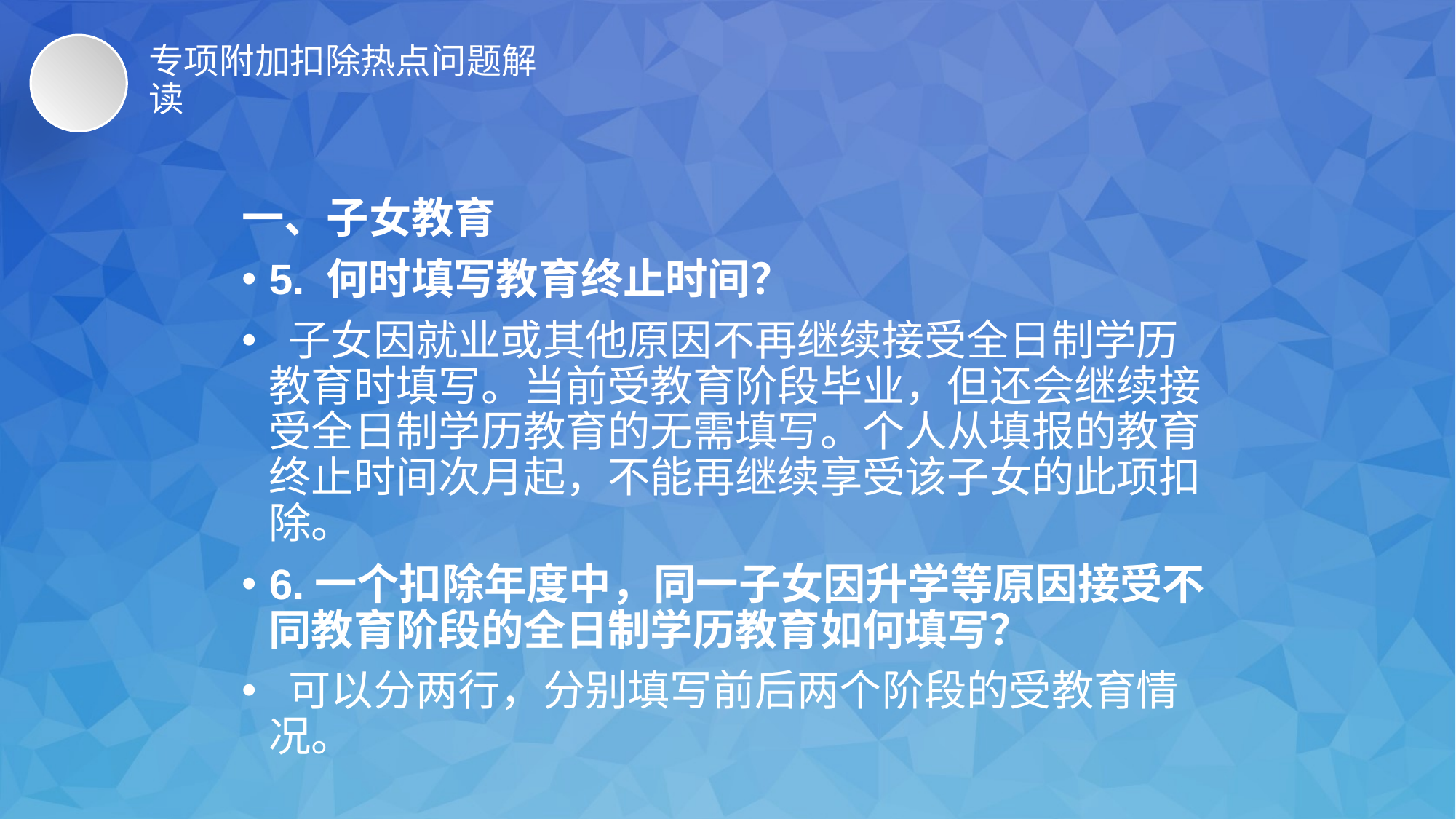

# 专项附加扣除热点问题解读
一、子女教育
5. 何时填写教育终止时间？
 子女因就业或其他原因不再继续接受全日制学历教育时填写。当前受教育阶段毕业，但还会继续接受全日制学历教育的无需填写。个人从填报的教育终止时间次月起，不能再继续享受该子女的此项扣除。
6.一个扣除年度中，同一子女因升学等原因接受不同教育阶段的全日制学历教育如何填写？
 可以分两行，分别填写前后两个阶段的受教育情况。